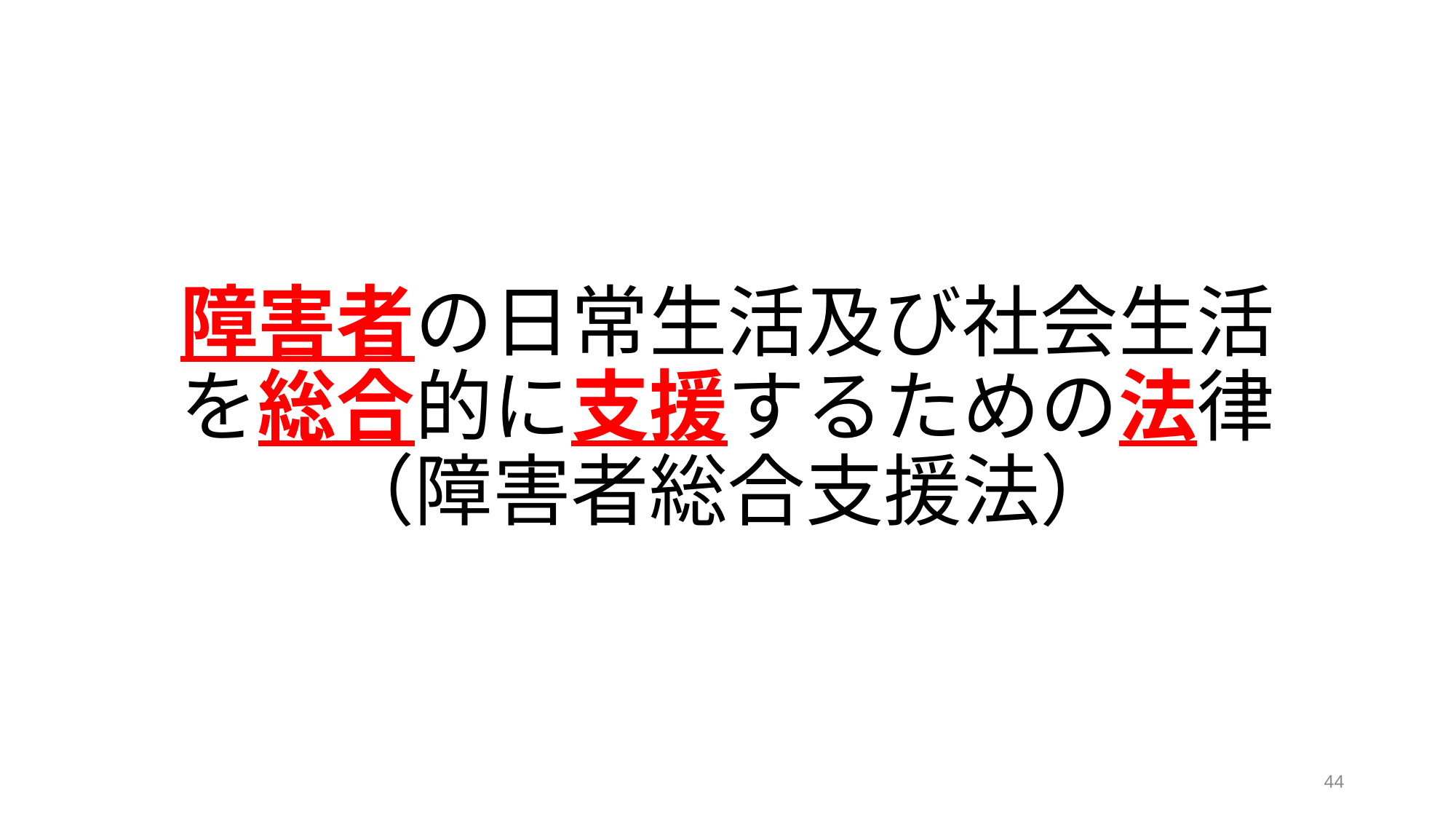

# 障害者の日常生活及び社会生活 を総合的に支援するための法律 （障害者総合支援法）
44